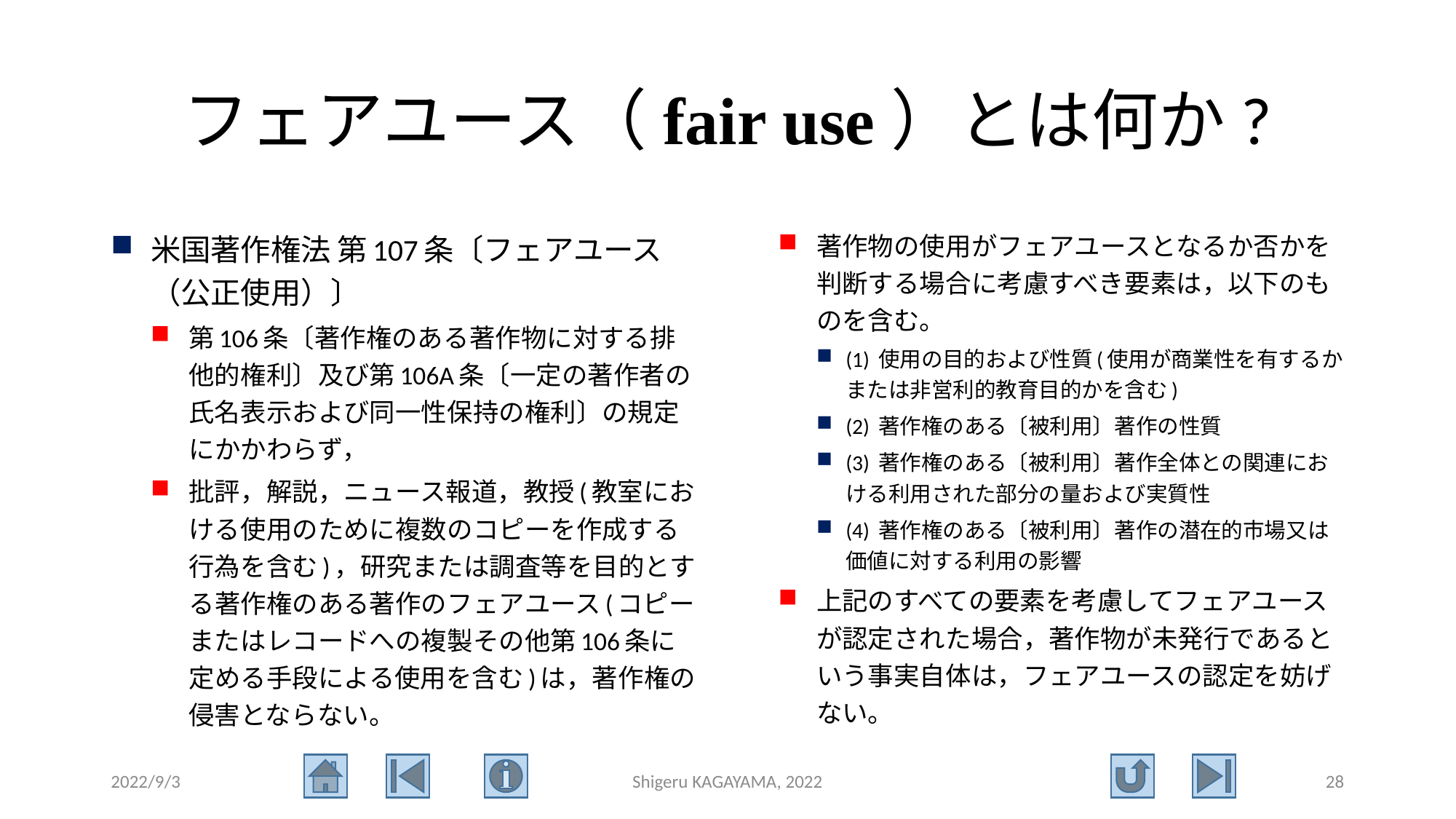

# フェアユース（fair use）とは何か?
米国著作権法 第107条〔フェアユース（公正使用）〕
第106条〔著作権のある著作物に対する排他的権利〕及び第106A条〔一定の著作者の氏名表示および同一性保持の権利〕の規定にかかわらず，
批評，解説，ニュース報道，教授(教室における使用のために複数のコピーを作成する行為を含む)，研究または調査等を目的とする著作権のある著作のフェアユース(コピーまたはレコードへの複製その他第106条に定める手段による使用を含む)は，著作権の侵害とならない。
著作物の使用がフェアユースとなるか否かを判断する場合に考慮すべき要素は，以下のものを含む。
(1) 使用の目的および性質(使用が商業性を有するかまたは非営利的教育目的かを含む)
(2) 著作権のある〔被利用〕著作の性質
(3) 著作権のある〔被利用〕著作全体との関連における利用された部分の量および実質性
(4) 著作権のある〔被利用〕著作の潜在的市場又は価値に対する利用の影響
上記のすべての要素を考慮してフェアユースが認定された場合，著作物が未発行であるという事実自体は，フェアユースの認定を妨げない。
2022/9/3
Shigeru KAGAYAMA, 2022
28